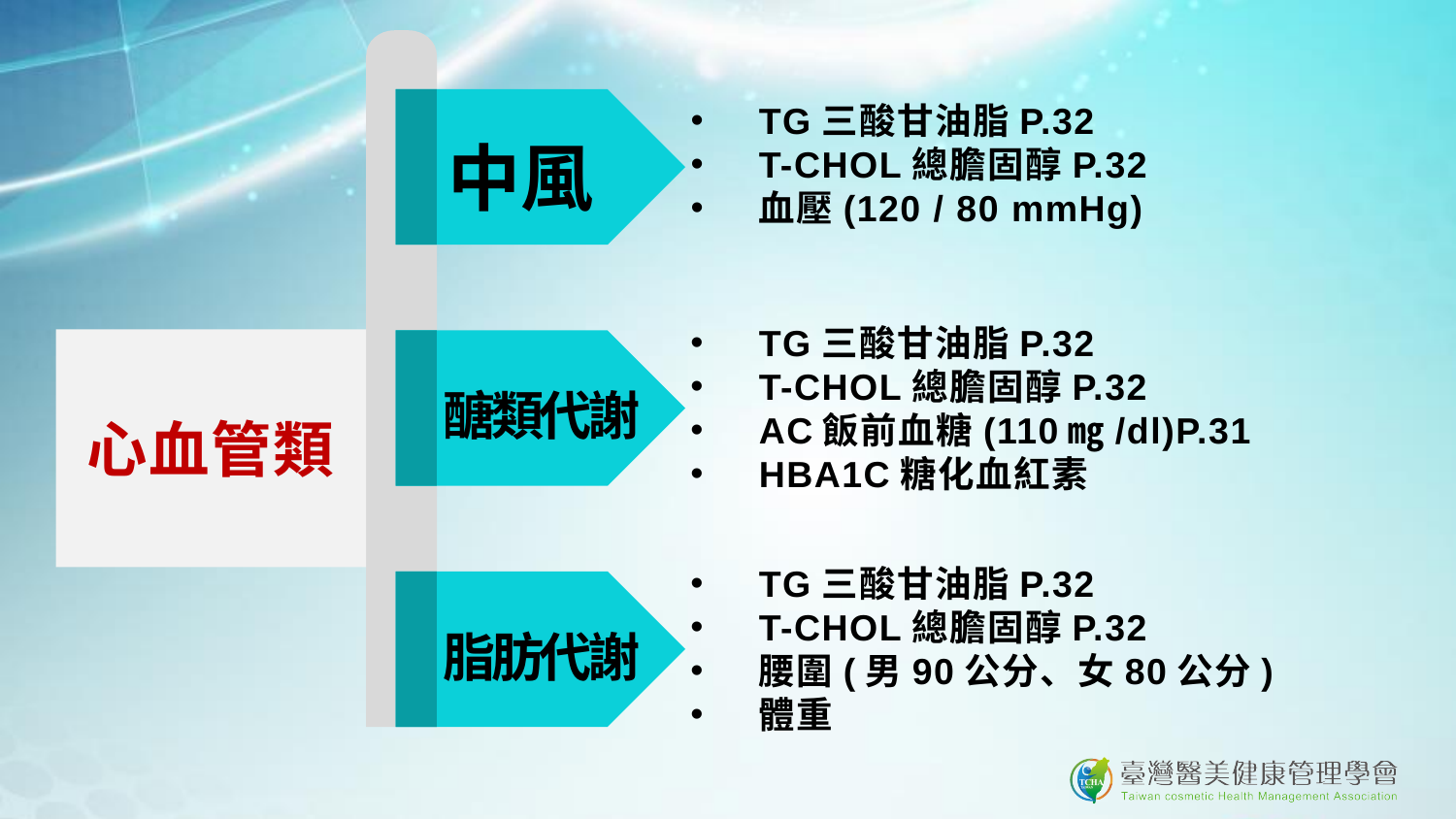

中風

TG三酸甘油脂P.32
T-CHOL總膽固醇P.32
血壓(120 / 80 mmHg)
TG三酸甘油脂P.32
T-CHOL總膽固醇P.32
AC飯前血糖(110㎎/dl)P.31
HBA1C糖化血紅素

醣類代謝
心血管類
TG三酸甘油脂P.32
T-CHOL總膽固醇P.32
腰圍(男90公分、女80公分)
體重

脂肪代謝

26